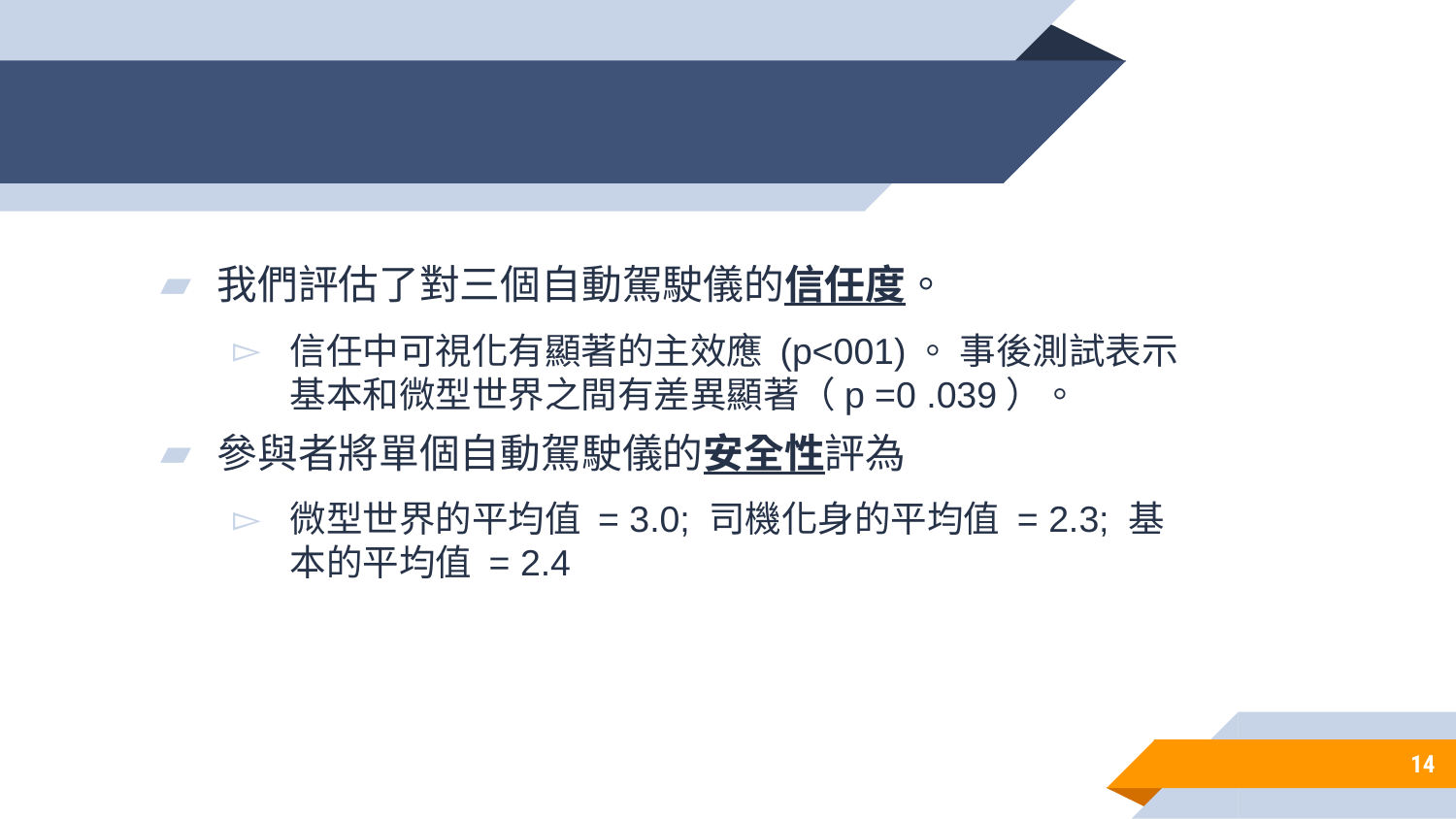

#
我們評估了對三個自動駕駛儀的信任度。
信任中可視化有顯著的主效應 (p<001)。 事後測試表示基本和微型世界之間有差異顯著（p =0 .039）。
參與者將單個自動駕駛儀的安全性評為
微型世界的平均值 = 3.0; 司機化身的平均值 = 2.3; 基本的平均值 = 2.4

14